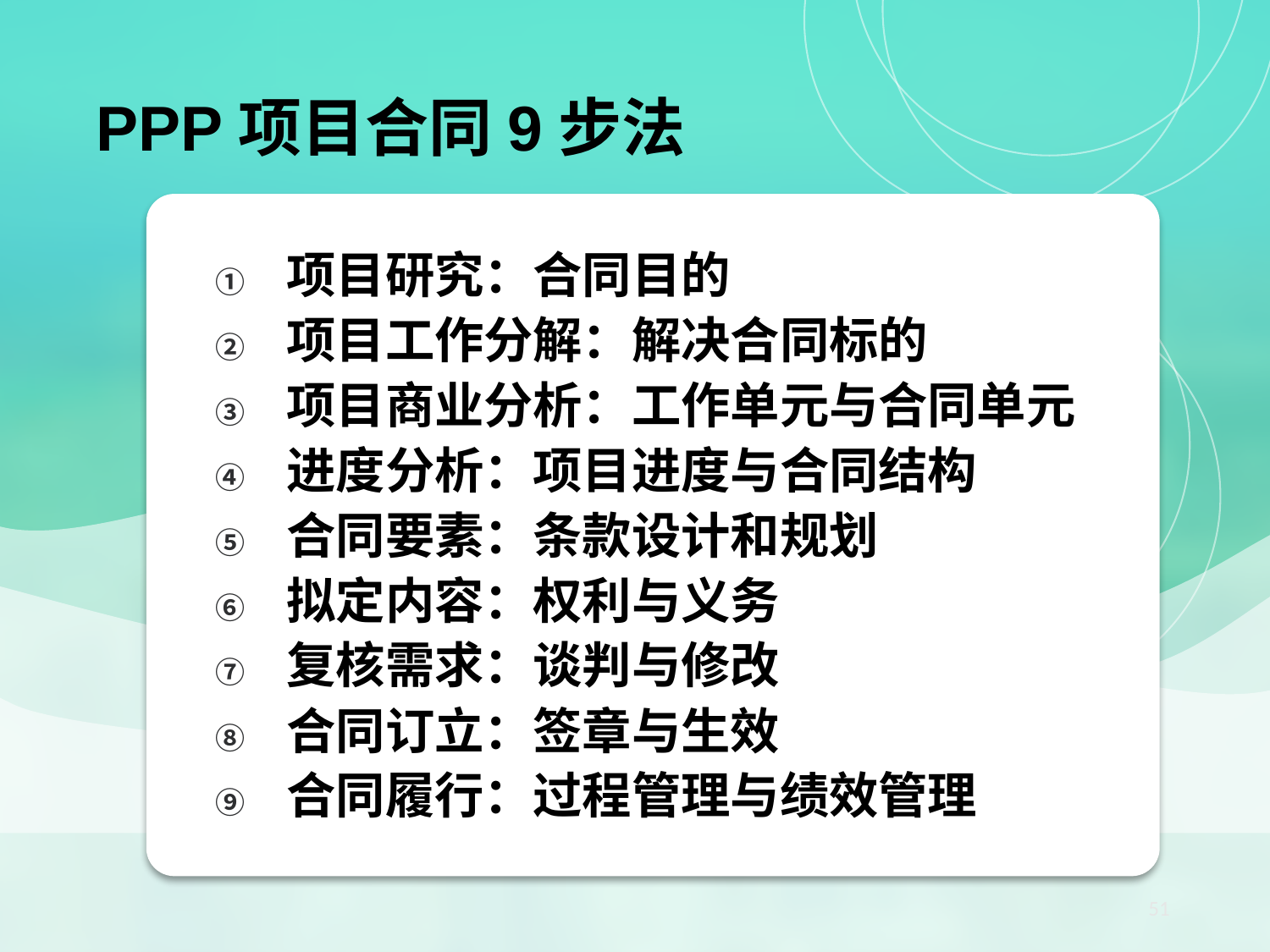

PPP项目合同9步法

项目研究：合同目的
项目工作分解：解决合同标的
项目商业分析：工作单元与合同单元
进度分析：项目进度与合同结构
合同要素：条款设计和规划
拟定内容：权利与义务
复核需求：谈判与修改
合同订立：签章与生效
合同履行：过程管理与绩效管理

51